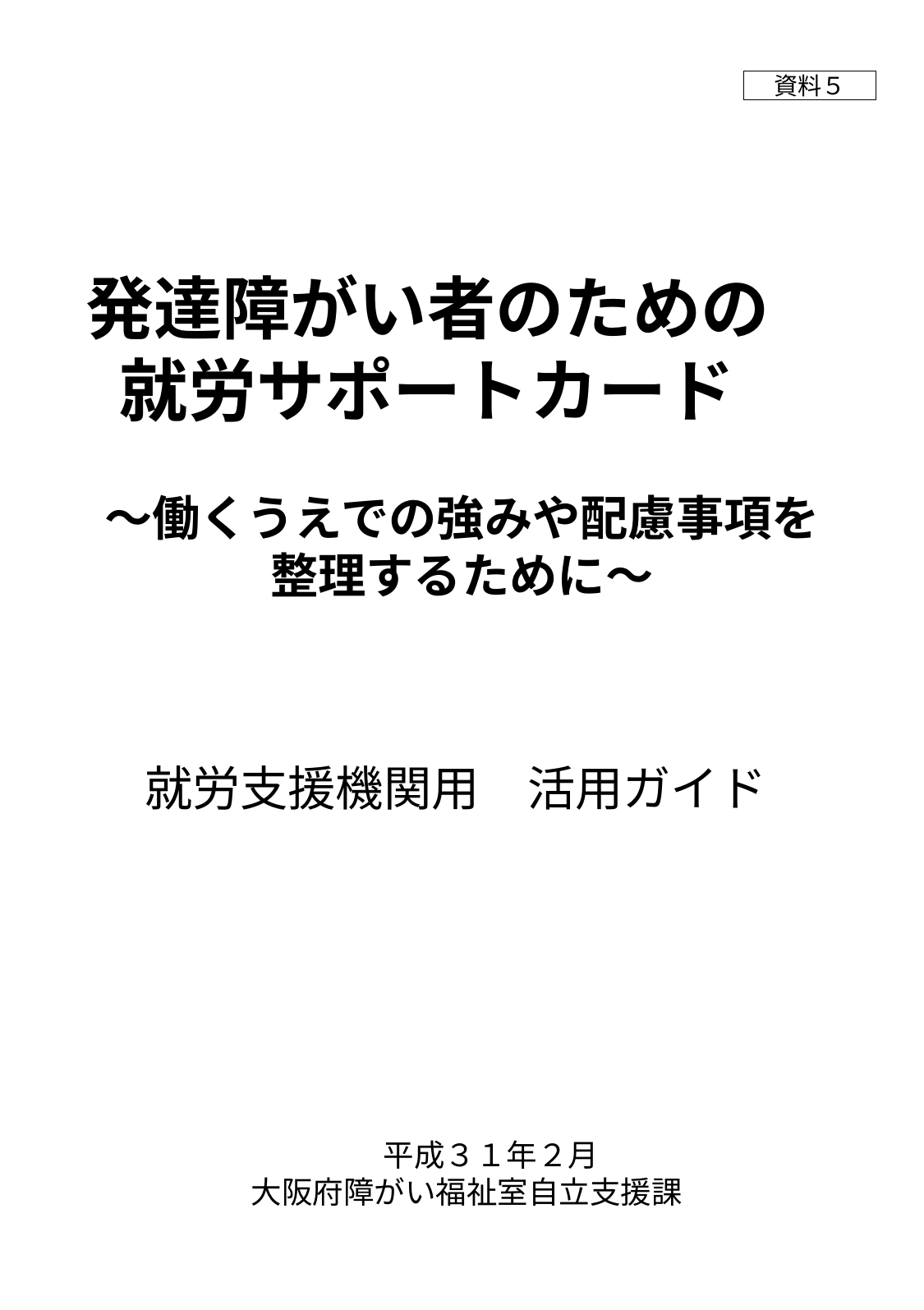

資料５
発達障がい者のための
就労サポートカード
～働くうえでの強みや配慮事項を
整理するために～
就労支援機関用　活用ガイド
平成３１年２月
大阪府障がい福祉室自立支援課